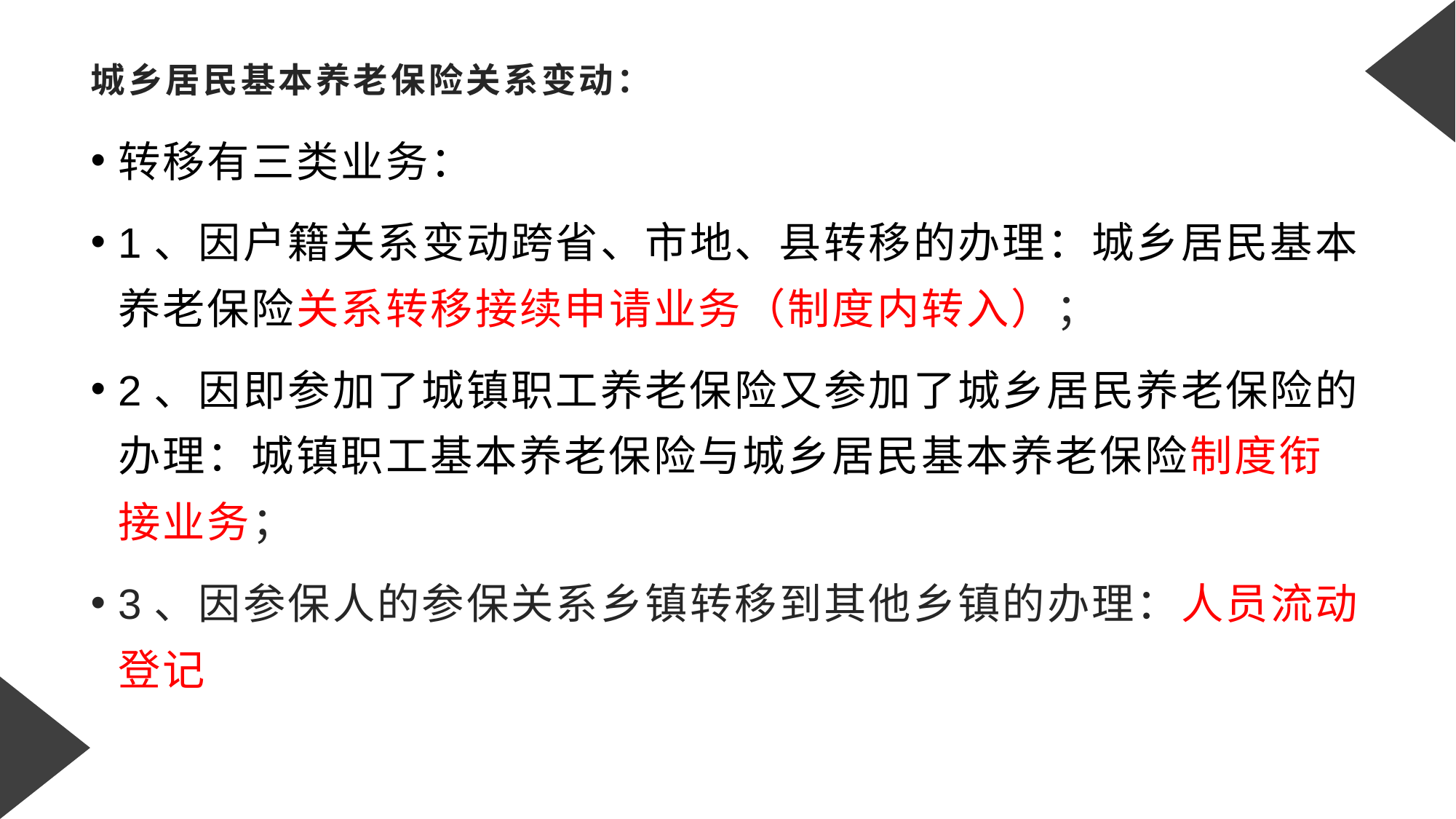

# 城乡居民基本养老保险关系变动：
转移有三类业务：
1、因户籍关系变动跨省、市地、县转移的办理：城乡居民基本养老保险关系转移接续申请业务（制度内转入）；
2、因即参加了城镇职工养老保险又参加了城乡居民养老保险的办理：城镇职工基本养老保险与城乡居民基本养老保险制度衔接业务；
3、因参保人的参保关系乡镇转移到其他乡镇的办理：人员流动登记